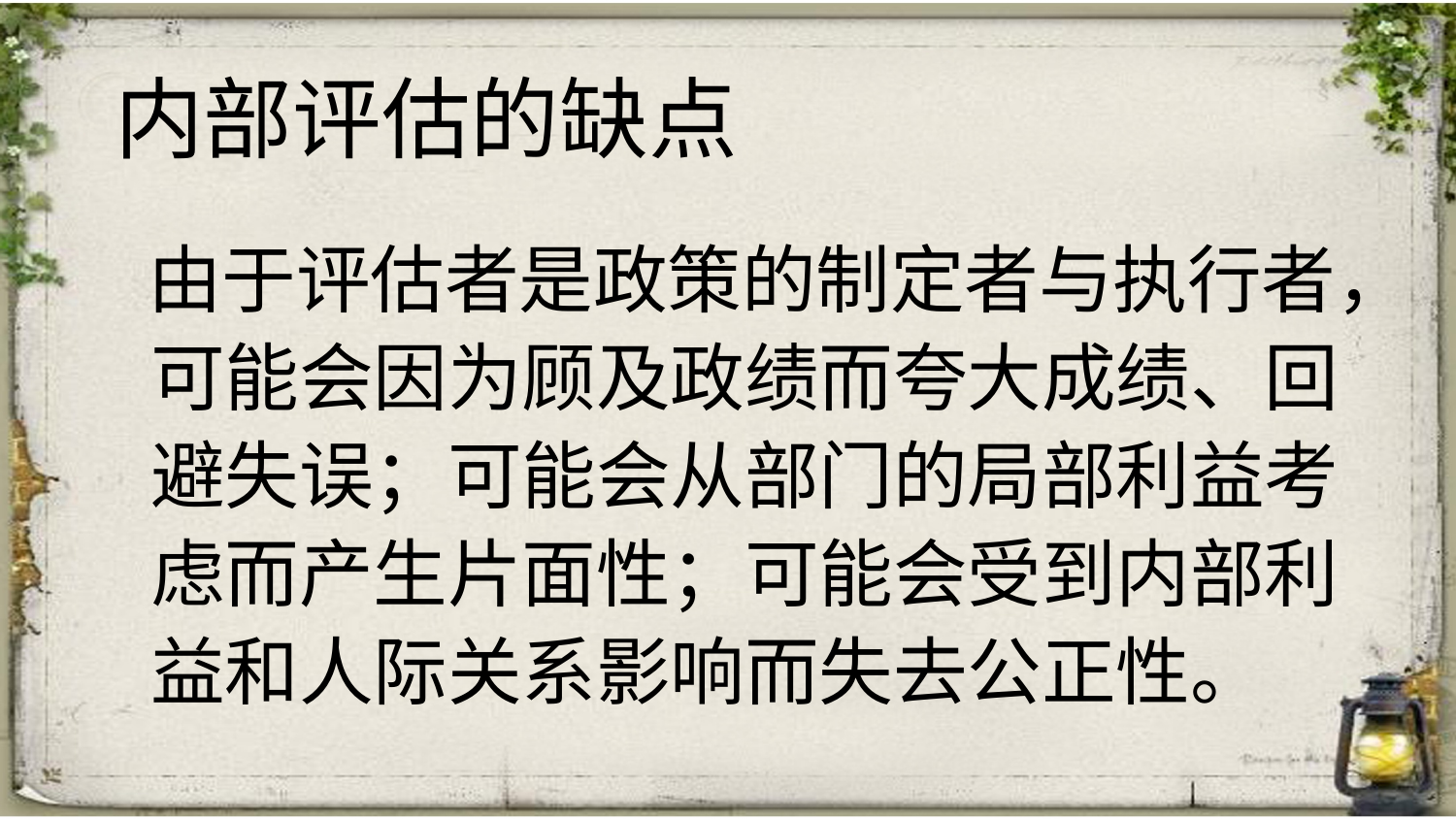

# 内部评估的缺点
 由于评估者是政策的制定者与执行者，可能会因为顾及政绩而夸大成绩、回避失误；可能会从部门的局部利益考虑而产生片面性；可能会受到内部利益和人际关系影响而失去公正性。